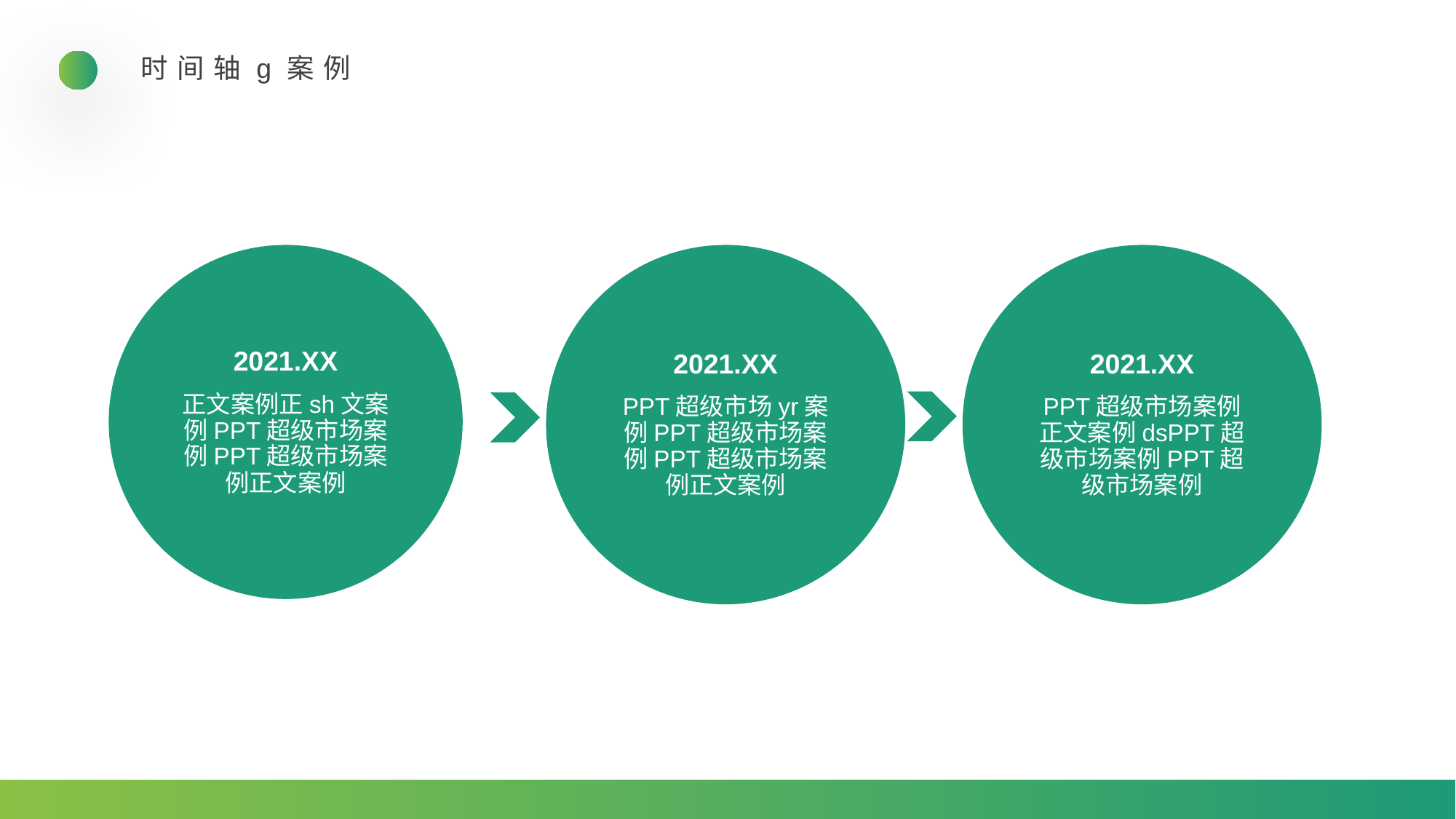

时间轴g案例

2021.XX
正文案例正sh文案例PPT超级市场案例PPT超级市场案例正文案例
2021.XX
PPT超级市场yr案例PPT超级市场案例PPT超级市场案例正文案例
2021.XX
PPT超级市场案例正文案例dsPPT超级市场案例PPT超级市场案例